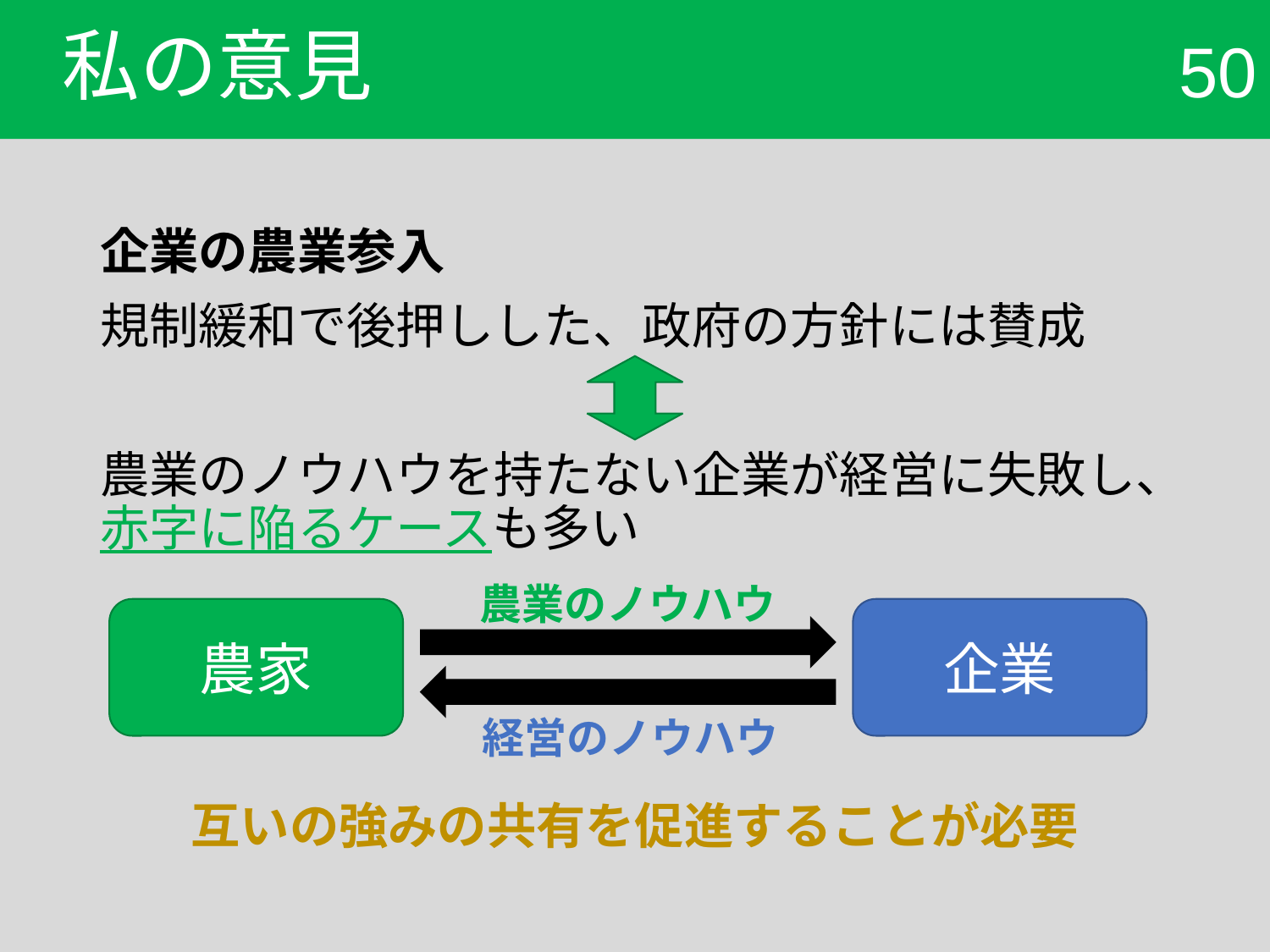

# 私の意見
50
企業の農業参入
規制緩和で後押しした、政府の方針には賛成

農業のノウハウを持たない企業が経営に失敗し、赤字に陥るケースも多い

互いの強みの共有を促進することが必要

農業のノウハウ
企業
農家

経営のノウハウ